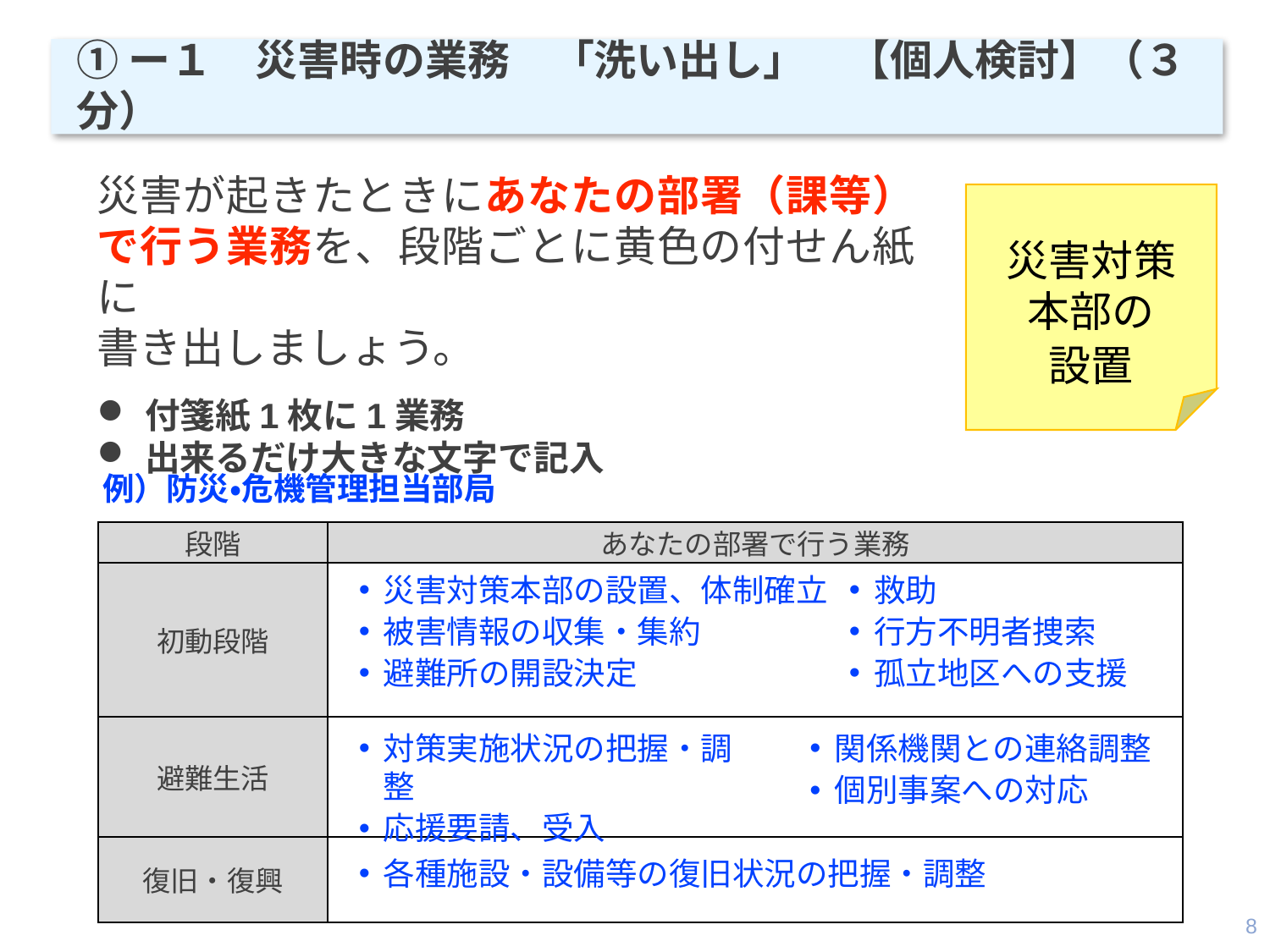

①ー１　災害時の業務　「洗い出し」　【個人検討】（３分）
災害が起きたときにあなたの部署（課等）で行う業務を、段階ごとに黄色の付せん紙に
書き出しましょう。
付箋紙1枚に1業務
出来るだけ大きな文字で記入

災害対策本部の
設置
例）防災・危機管理担当部局
| 段階 | あなたの部署で行う業務 |
| --- | --- |
| 初動段階 |  |
| 避難生活 |  |
| 復旧・復興 |  |
災害対策本部の設置、体制確立
被害情報の収集・集約
避難所の開設決定
救助
行方不明者捜索
孤立地区への支援
関係機関との連絡調整
個別事案への対応
対策実施状況の把握・調整
応援要請、受入
各種施設・設備等の復旧状況の把握・調整
8